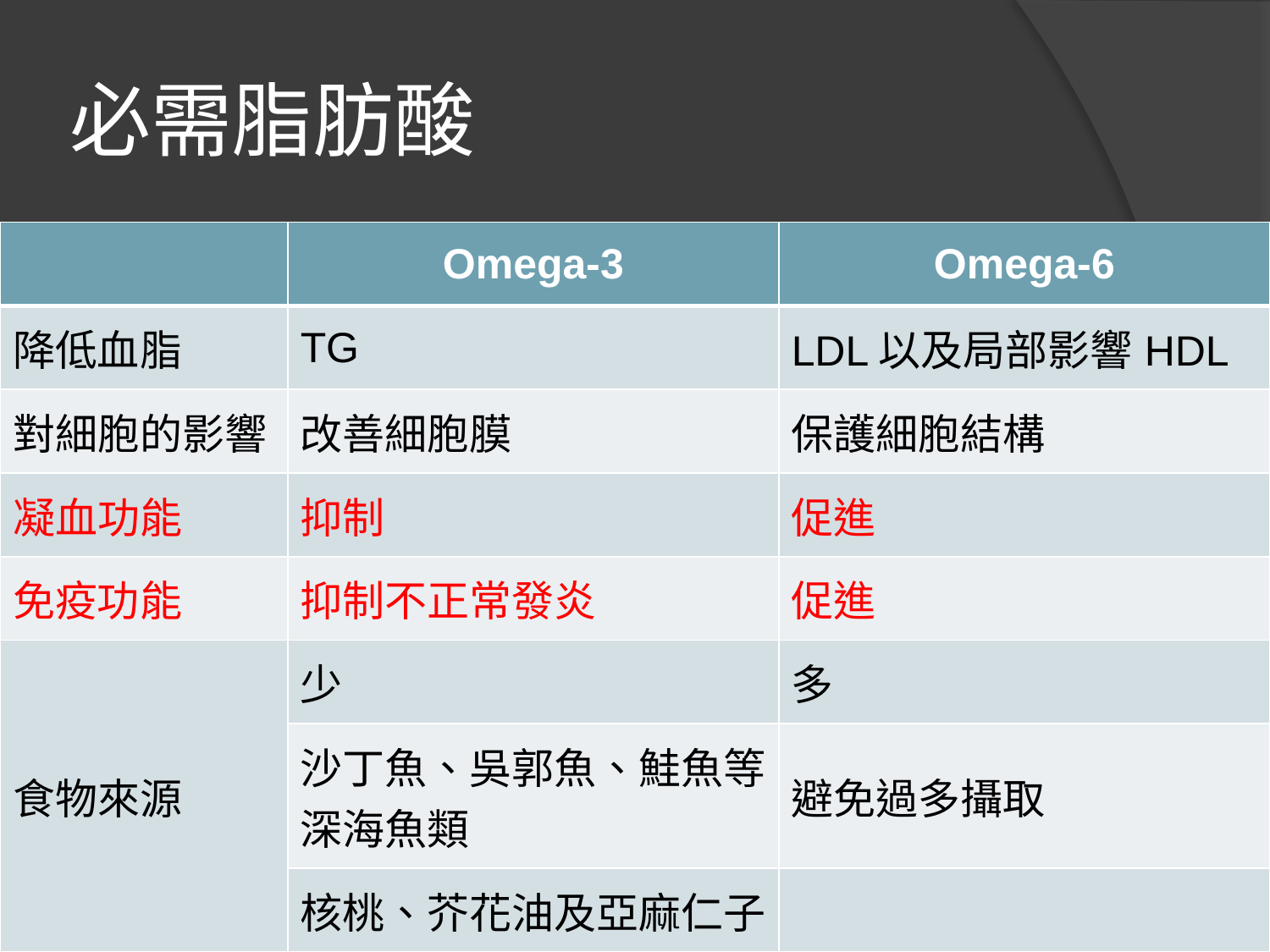

# 必需脂肪酸
|  | Omega-3 | Omega-6 |
| --- | --- | --- |
| 降低血脂 | TG | LDL以及局部影響HDL |
| 對細胞的影響 | 改善細胞膜 | 保護細胞結構 |
| 凝血功能 | 抑制 | 促進 |
| 免疫功能 | 抑制不正常發炎 | 促進 |
| 食物來源 | 少 | 多 |
|  | 沙丁魚、吳郭魚、鮭魚等深海魚類 | 避免過多攝取 |
|  | 核桃、芥花油及亞麻仁子 |  |